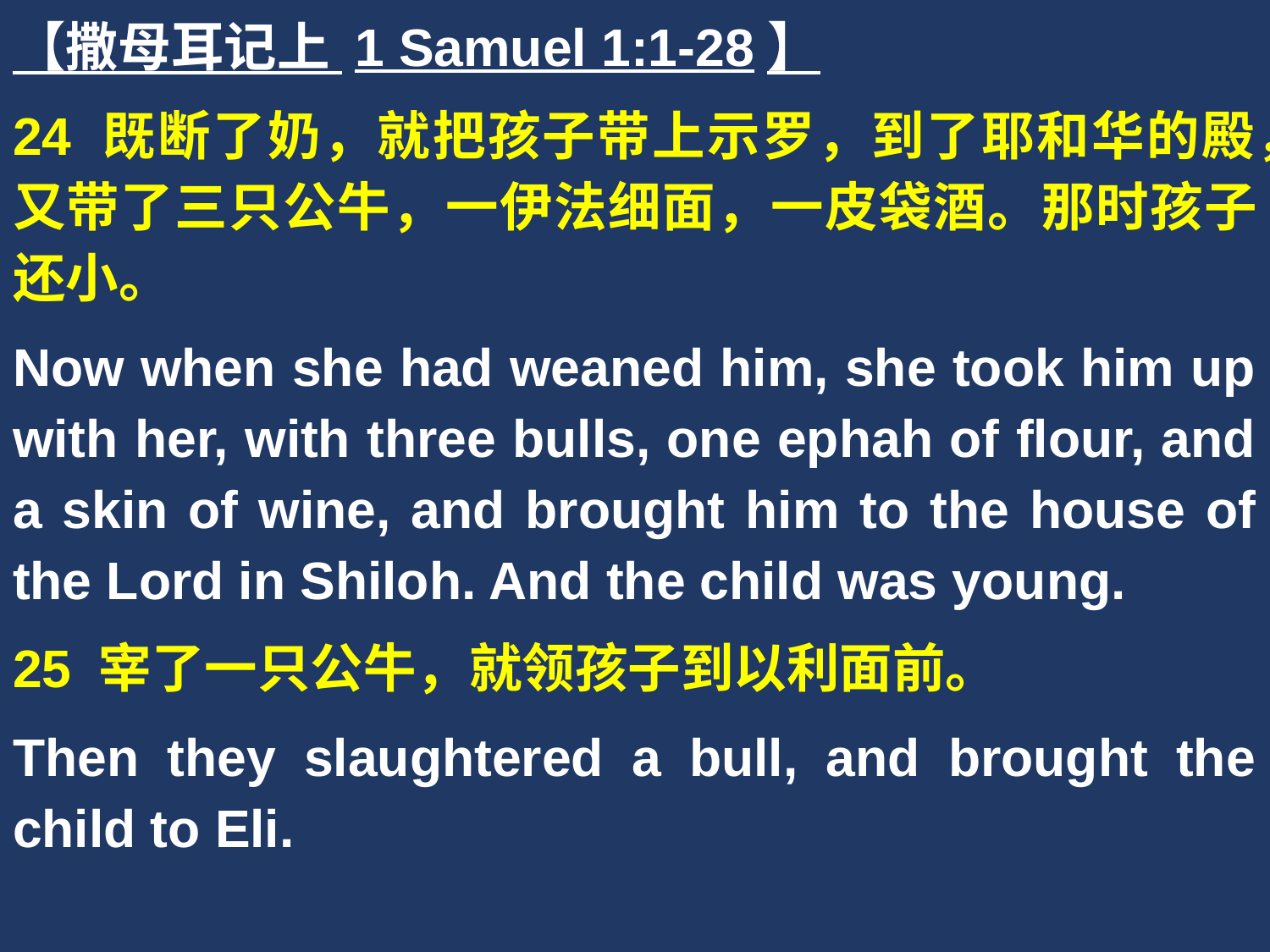

【撒母耳记上 1 Samuel 1:1-28】
24 既断了奶，就把孩子带上示罗，到了耶和华的殿，又带了三只公牛，一伊法细面，一皮袋酒。那时孩子还小。
Now when she had weaned him, she took him up with her, with three bulls, one ephah of flour, and a skin of wine, and brought him to the house of the Lord in Shiloh. And the child was young.
25 宰了一只公牛，就领孩子到以利面前。
Then they slaughtered a bull, and brought the child to Eli.